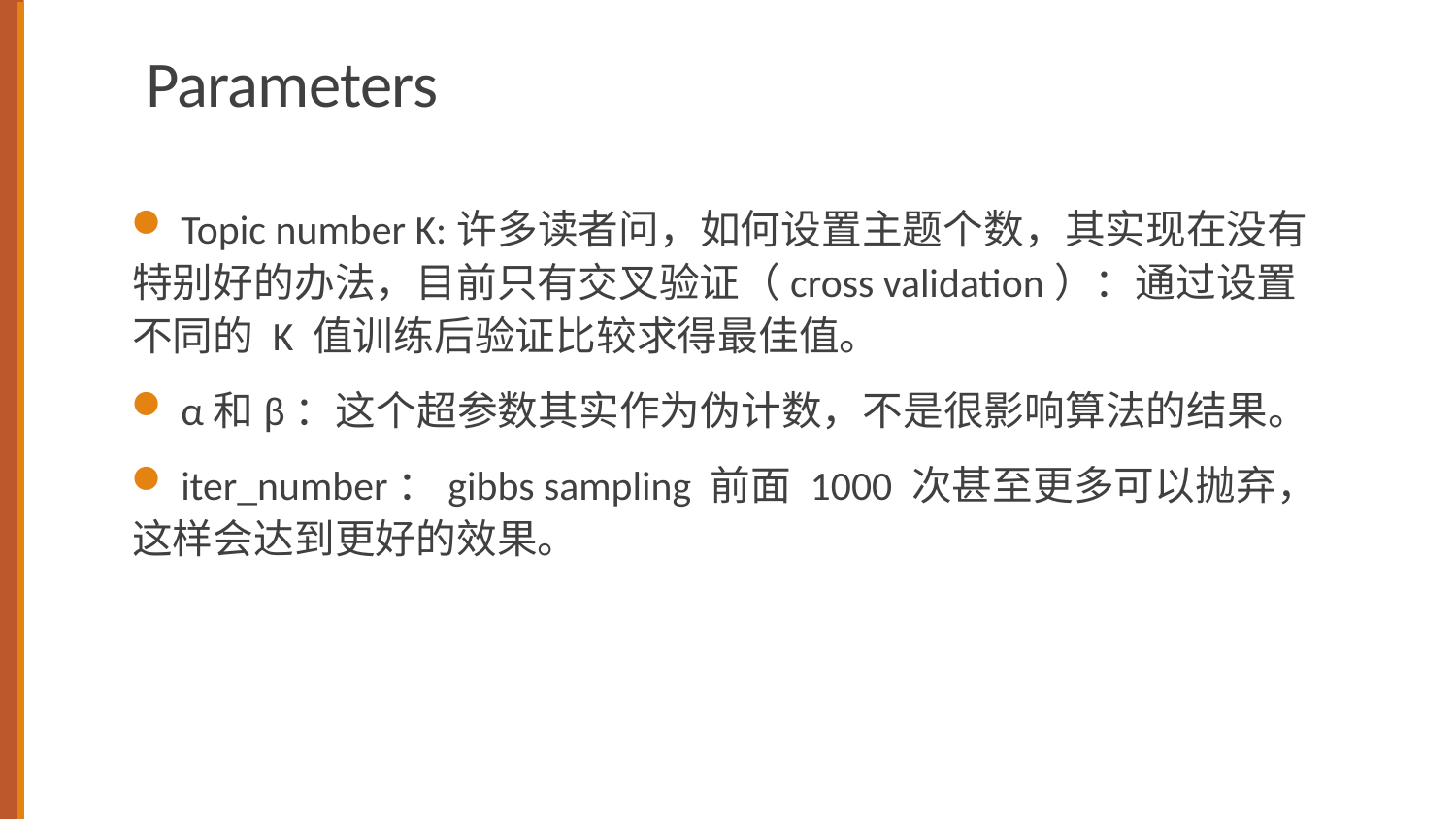

# Parameters
 Topic number K:许多读者问，如何设置主题个数，其实现在没有特别好的办法，目前只有交叉验证（cross validation）：通过设置不同的 K 值训练后验证比较求得最佳值。
 α和β：这个超参数其实作为伪计数，不是很影响算法的结果。
 iter_number：gibbs sampling 前面 1000 次甚至更多可以抛弃，这样会达到更好的效果。